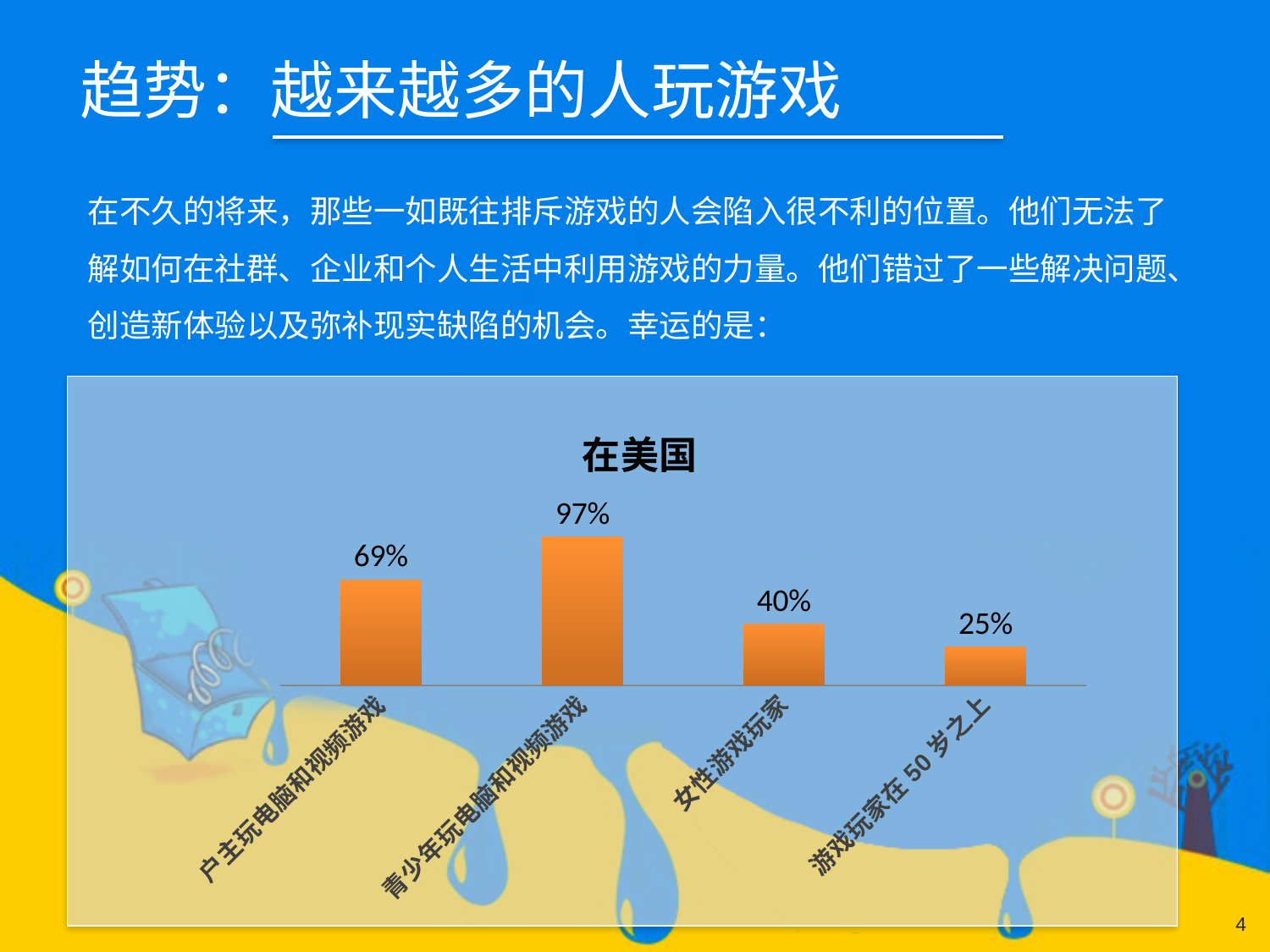

# 趋势：越来越多的人玩游戏
在不久的将来，那些一如既往排斥游戏的人会陷入很不利的位置。他们无法了解如何在社群、企业和个人生活中利用游戏的力量。他们错过了一些解决问题、创造新体验以及弥补现实缺陷的机会。幸运的是：

### Chart: 在美国

| Category | 在美国玩游戏的一些数据 |
|---|---|
| 户主玩电脑和视频游戏 | 0.69 |
| 青少年玩电脑和视频游戏 | 0.97 |
| 女性游戏玩家 | 0.4 |
| 游戏玩家在50岁之上 | 0.25 |